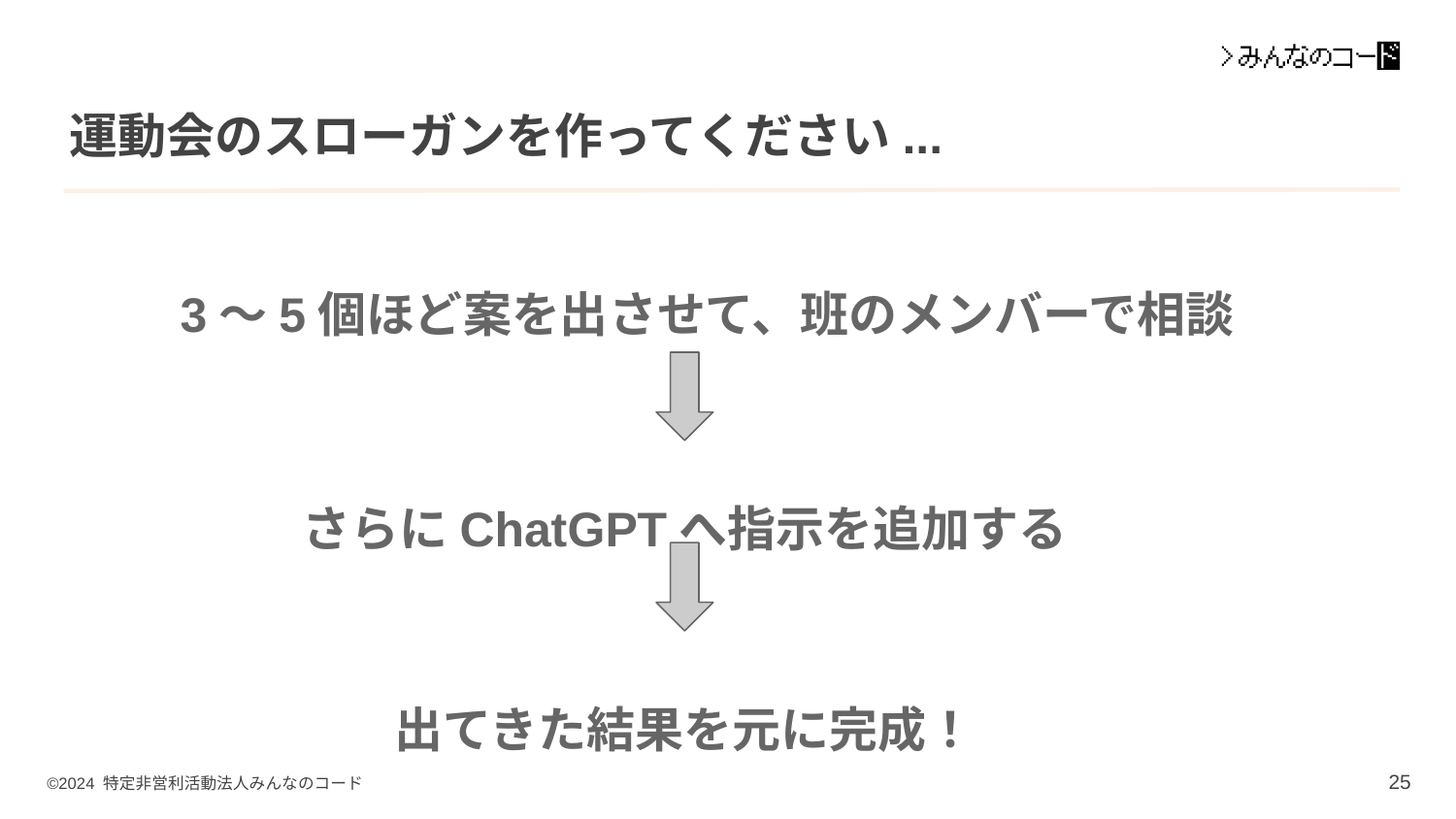

# 運動会のスローガンを作ってください...
3〜5個ほど案を出させて、班のメンバーで相談

さらにChatGPTへ指示を追加する

出てきた結果を元に完成！